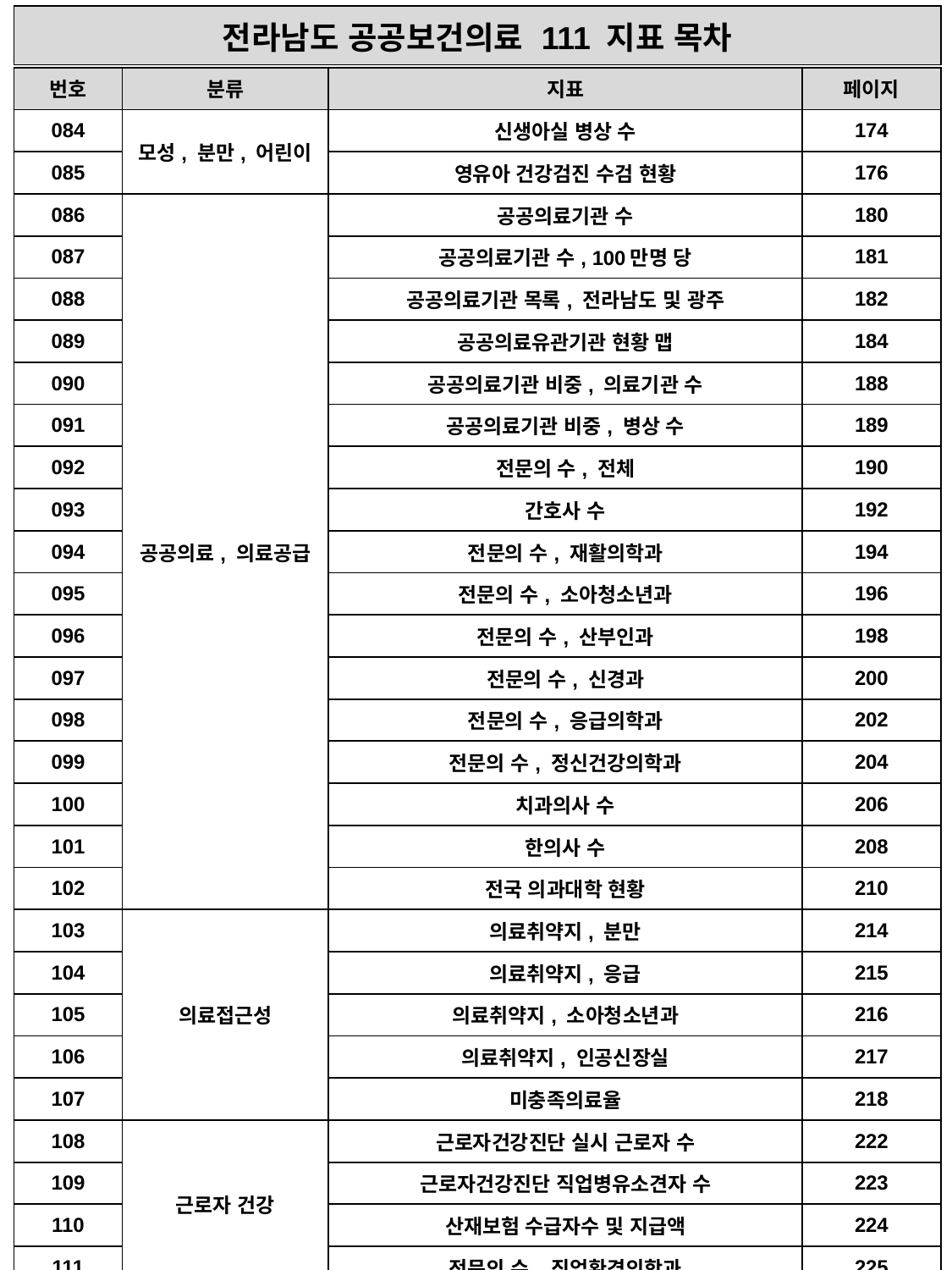

| 전라남도 공공보건의료 111 지표 목차 |
| --- |
| 번호 | 분류 | 지표 | 페이지 |
| --- | --- | --- | --- |
| 084 | 모성, 분만, 어린이 | 신생아실 병상 수 | 174 |
| 085 |  | 영유아 건강검진 수검 현황 | 176 |
| 086 | 공공의료, 의료공급 | 공공의료기관 수 | 180 |
| 087 |  | 공공의료기관 수, 100만명 당 | 181 |
| 088 |  | 공공의료기관 목록, 전라남도 및 광주 | 182 |
| 089 |  | 공공의료유관기관 현황 맵 | 184 |
| 090 |  | 공공의료기관 비중, 의료기관 수 | 188 |
| 091 |  | 공공의료기관 비중, 병상 수 | 189 |
| 092 |  | 전문의 수, 전체 | 190 |
| 093 |  | 간호사 수 | 192 |
| 094 |  | 전문의 수, 재활의학과 | 194 |
| 095 |  | 전문의 수, 소아청소년과 | 196 |
| 096 |  | 전문의 수, 산부인과 | 198 |
| 097 |  | 전문의 수, 신경과 | 200 |
| 098 |  | 전문의 수, 응급의학과 | 202 |
| 099 |  | 전문의 수, 정신건강의학과 | 204 |
| 100 |  | 치과의사 수 | 206 |
| 101 |  | 한의사 수 | 208 |
| 102 |  | 전국 의과대학 현황 | 210 |
| 103 | 의료접근성 | 의료취약지, 분만 | 214 |
| 104 |  | 의료취약지, 응급 | 215 |
| 105 |  | 의료취약지, 소아청소년과 | 216 |
| 106 |  | 의료취약지, 인공신장실 | 217 |
| 107 |  | 미충족의료율 | 218 |
| 108 | 근로자 건강 | 근로자건강진단 실시 근로자 수 | 222 |
| 109 |  | 근로자건강진단 직업병유소견자 수 | 223 |
| 110 |  | 산재보험 수급자수 및 지급액 | 224 |
| 111 |  | 전문의 수, 직업환경의학과 | 225 |
| ※ | 발간 후기 |  | 227 |